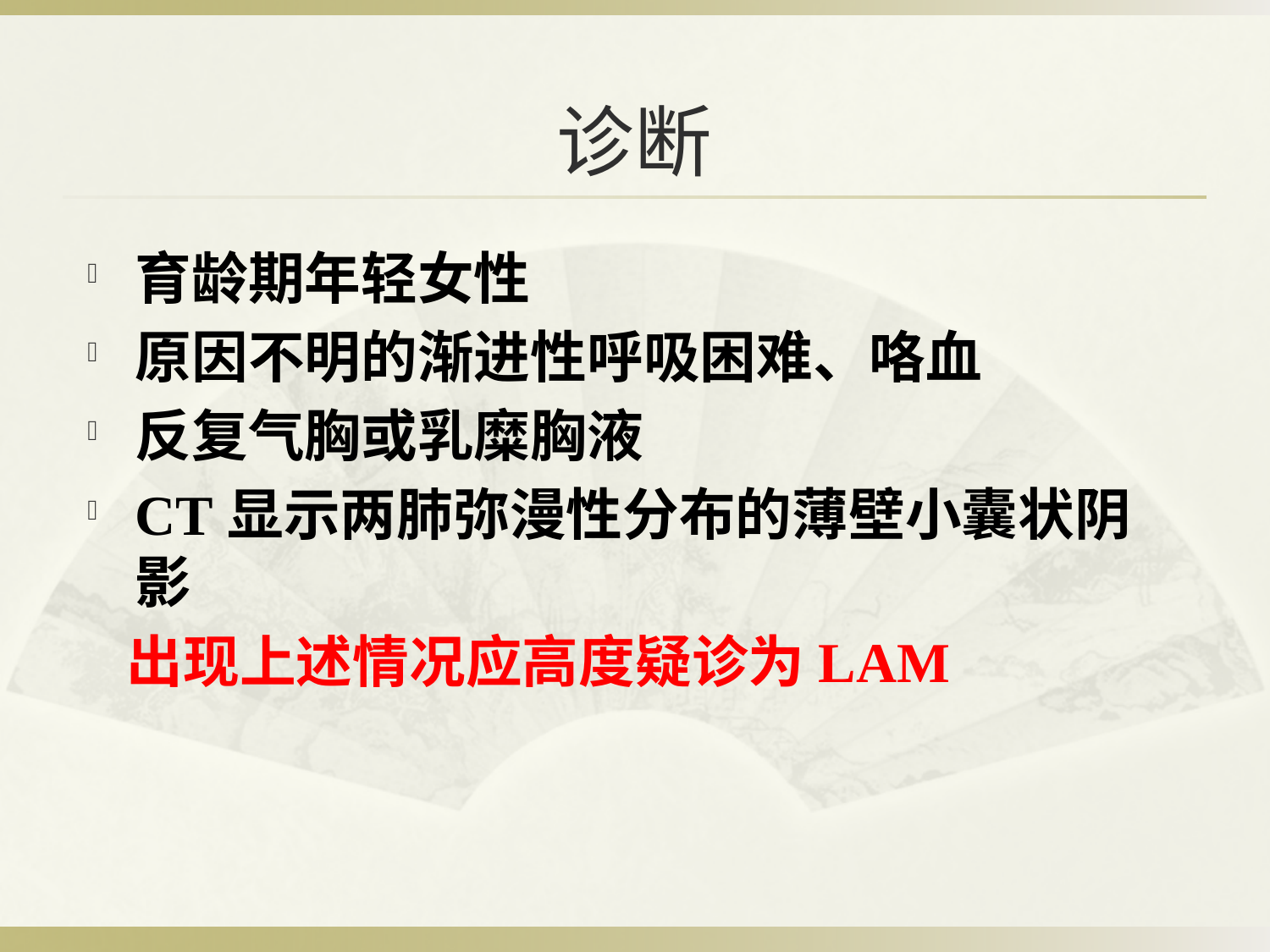

# 诊断
育龄期年轻女性
原因不明的渐进性呼吸困难、咯血
反复气胸或乳糜胸液
CT显示两肺弥漫性分布的薄壁小囊状阴影
  出现上述情况应高度疑诊为LAM